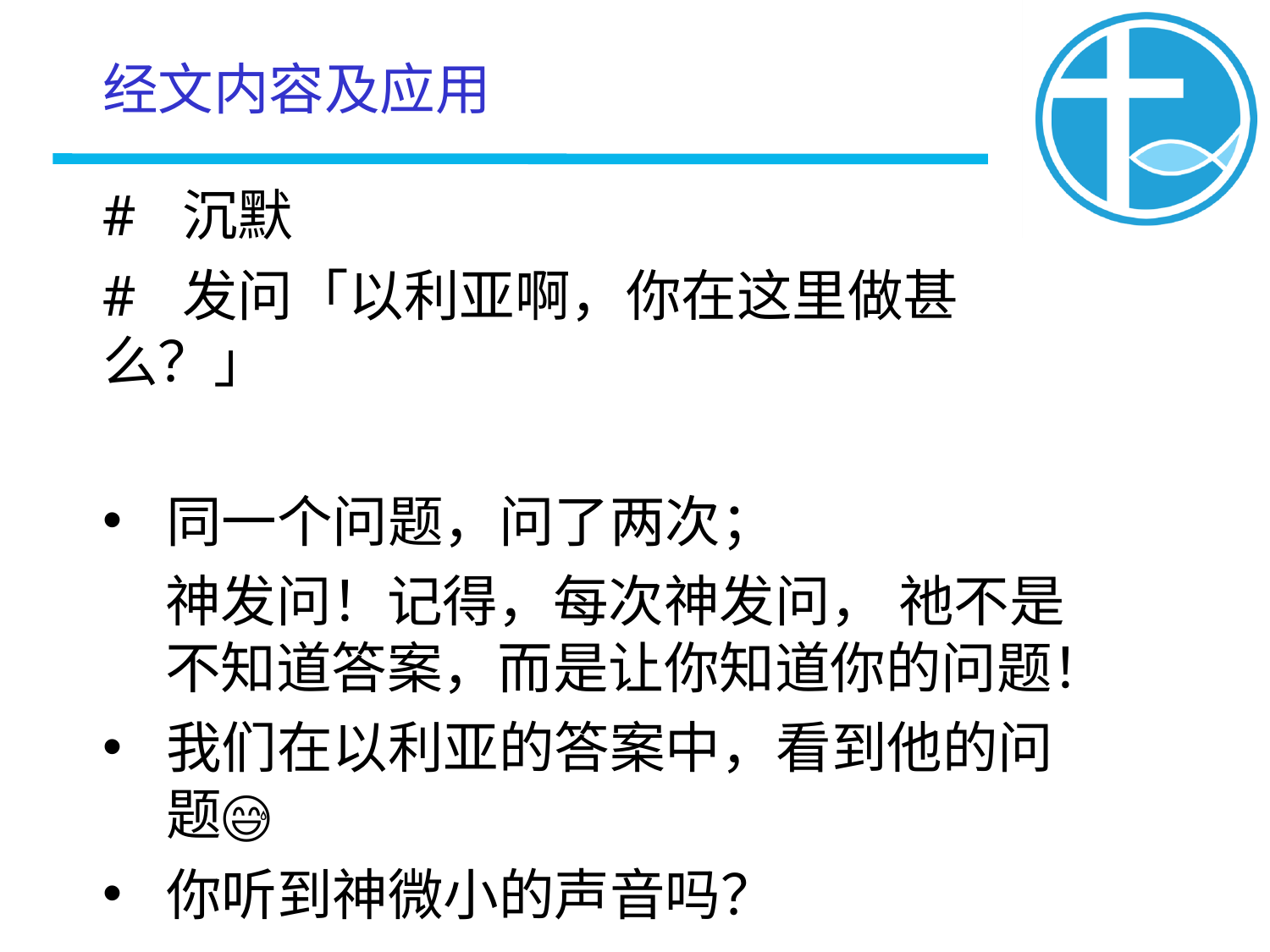

# 经文内容及应用
# 沉默
# 发问「以利亚啊，你在这里做甚么？」

同一个问题，问了两次；
神发问！记得，每次神发问， 祂不是不知道答案，而是让你知道你的问题！
我们在以利亚的答案中，看到他的问题😅
你听到神微小的声音吗？